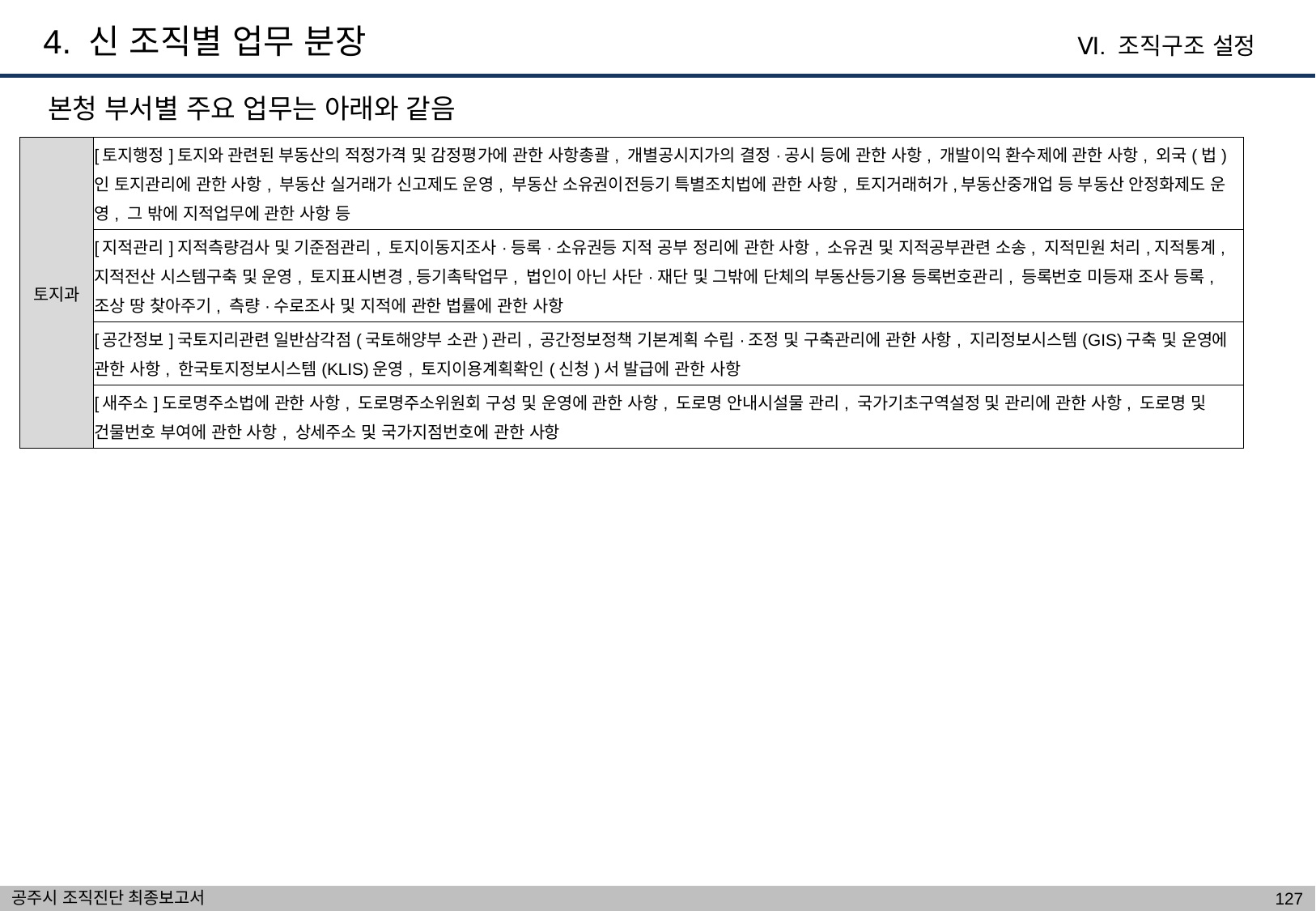

4. 신 조직별 업무 분장
Ⅵ. 조직구조 설정
본청 부서별 주요 업무는 아래와 같음
| 토지과 | [토지행정]토지와 관련된 부동산의 적정가격 및 감정평가에 관한 사항총괄, 개별공시지가의 결정·공시 등에 관한 사항, 개발이익 환수제에 관한 사항, 외국(법)인 토지관리에 관한 사항, 부동산 실거래가 신고제도 운영, 부동산 소유권이전등기 특별조치법에 관한 사항, 토지거래허가,부동산중개업 등 부동산 안정화제도 운영, 그 밖에 지적업무에 관한 사항 등 |
| --- | --- |
|  | [지적관리]지적측량검사 및 기준점관리, 토지이동지조사·등록·소유권등 지적 공부 정리에 관한 사항, 소유권 및 지적공부관련 소송, 지적민원 처리,지적통계,지적전산 시스템구축 및 운영, 토지표시변경,등기촉탁업무, 법인이 아닌 사단·재단 및 그밖에 단체의 부동산등기용 등록번호관리, 등록번호 미등재 조사 등록, 조상 땅 찾아주기, 측량·수로조사 및 지적에 관한 법률에 관한 사항 |
|  | [공간정보]국토지리관련 일반삼각점(국토해양부 소관)관리, 공간정보정책 기본계획 수립·조정 및 구축관리에 관한 사항, 지리정보시스템(GIS)구축 및 운영에 관한 사항, 한국토지정보시스템(KLIS)운영, 토지이용계획확인(신청)서 발급에 관한 사항 |
|  | [새주소]도로명주소법에 관한 사항, 도로명주소위원회 구성 및 운영에 관한 사항, 도로명 안내시설물 관리, 국가기초구역설정 및 관리에 관한 사항, 도로명 및 건물번호 부여에 관한 사항, 상세주소 및 국가지점번호에 관한 사항 |